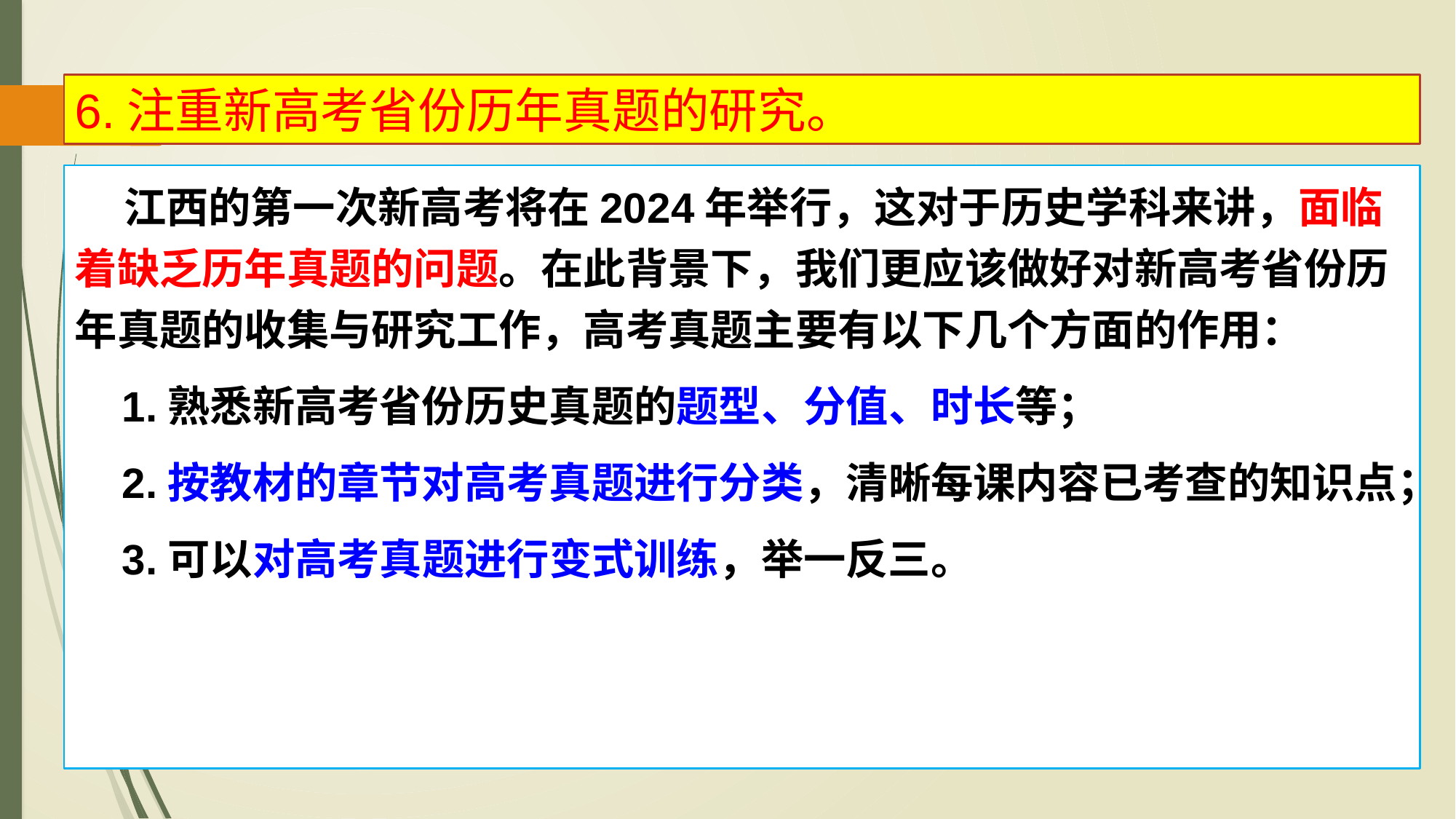

6.注重新高考省份历年真题的研究。
    江西的第一次新高考将在2024年举行，这对于历史学科来讲，面临着缺乏历年真题的问题。在此背景下，我们更应该做好对新高考省份历年真题的收集与研究工作，高考真题主要有以下几个方面的作用：
    1.熟悉新高考省份历史真题的题型、分值、时长等；
    2.按教材的章节对高考真题进行分类，清晰每课内容已考查的知识点；
    3.可以对高考真题进行变式训练，举一反三。